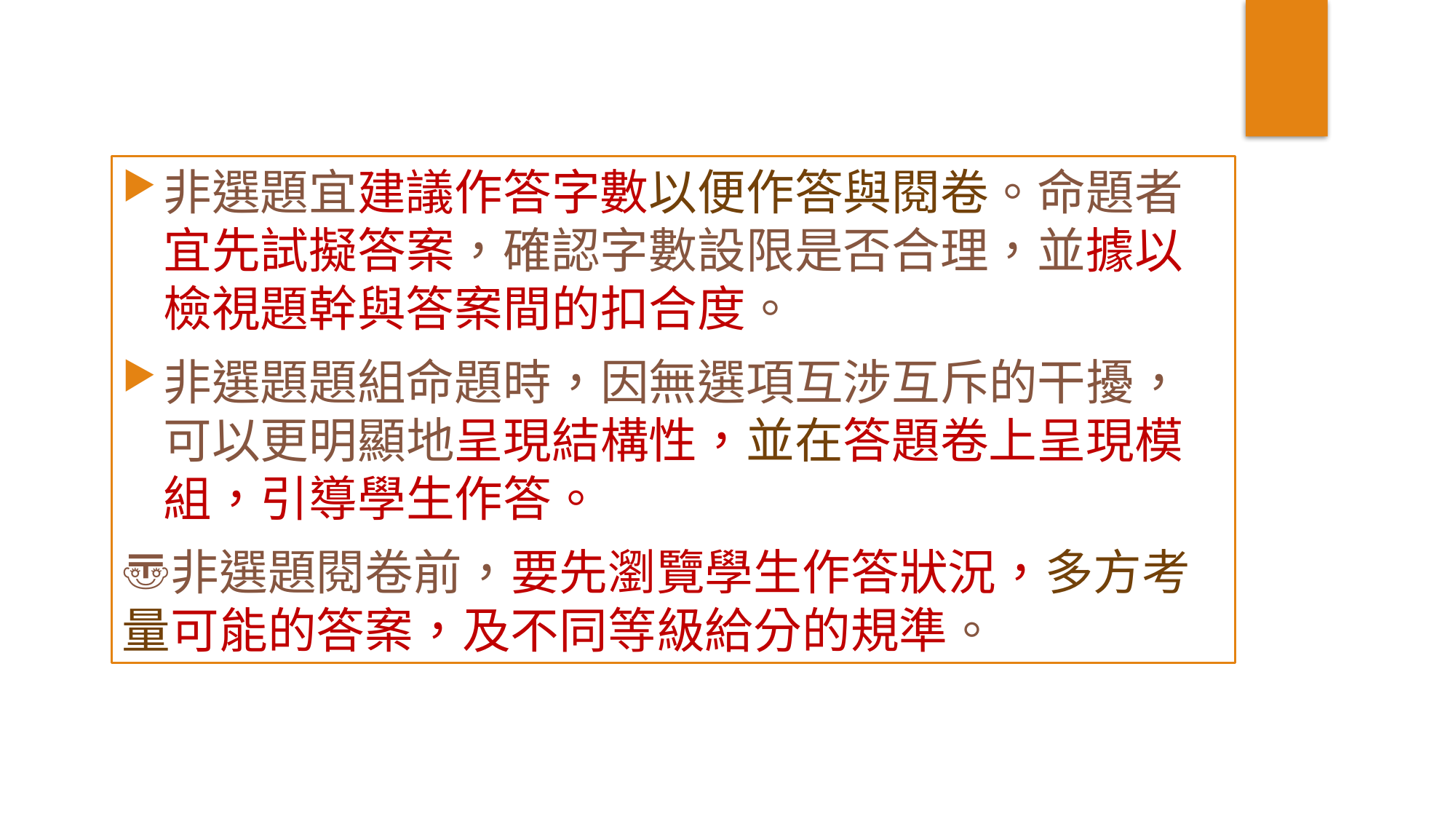

非選題宜建議作答字數以便作答與閱卷。命題者宜先試擬答案，確認字數設限是否合理，並據以檢視題幹與答案間的扣合度。
非選題題組命題時，因無選項互涉互斥的干擾，可以更明顯地呈現結構性，並在答題卷上呈現模組，引導學生作答。
〠非選題閱卷前，要先瀏覽學生作答狀況，多方考量可能的答案，及不同等級給分的規準。